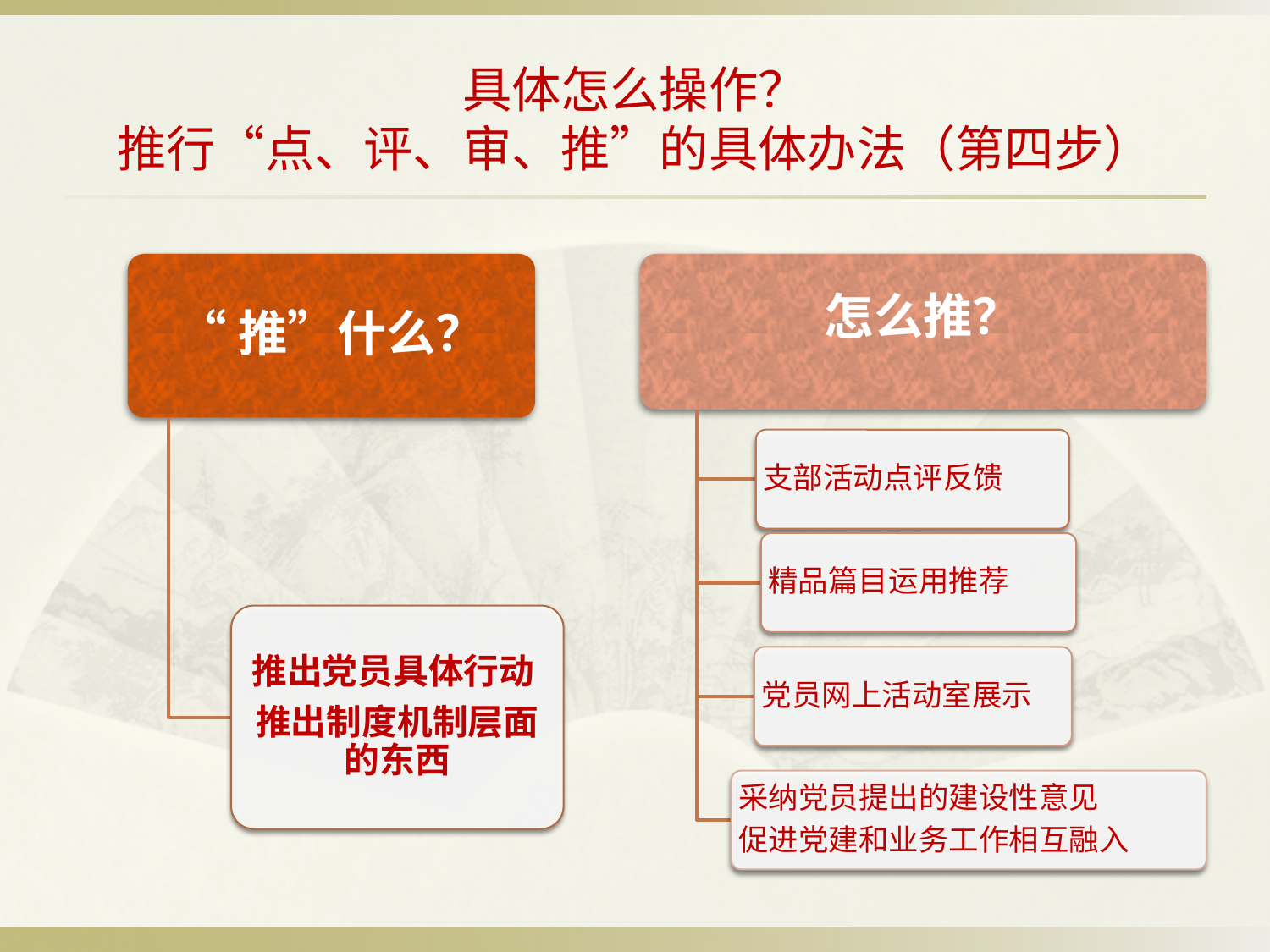

# 具体怎么操作？ 推行“点、评、审、推”的具体办法（第四步）
“推”什么？
推出党员具体行动
推出制度机制层面的东西
怎么推？

支部活动点评反馈
精品篇目运用推荐
党员网上活动室展示
采纳党员提出的建设性意见
促进党建和业务工作相互融入